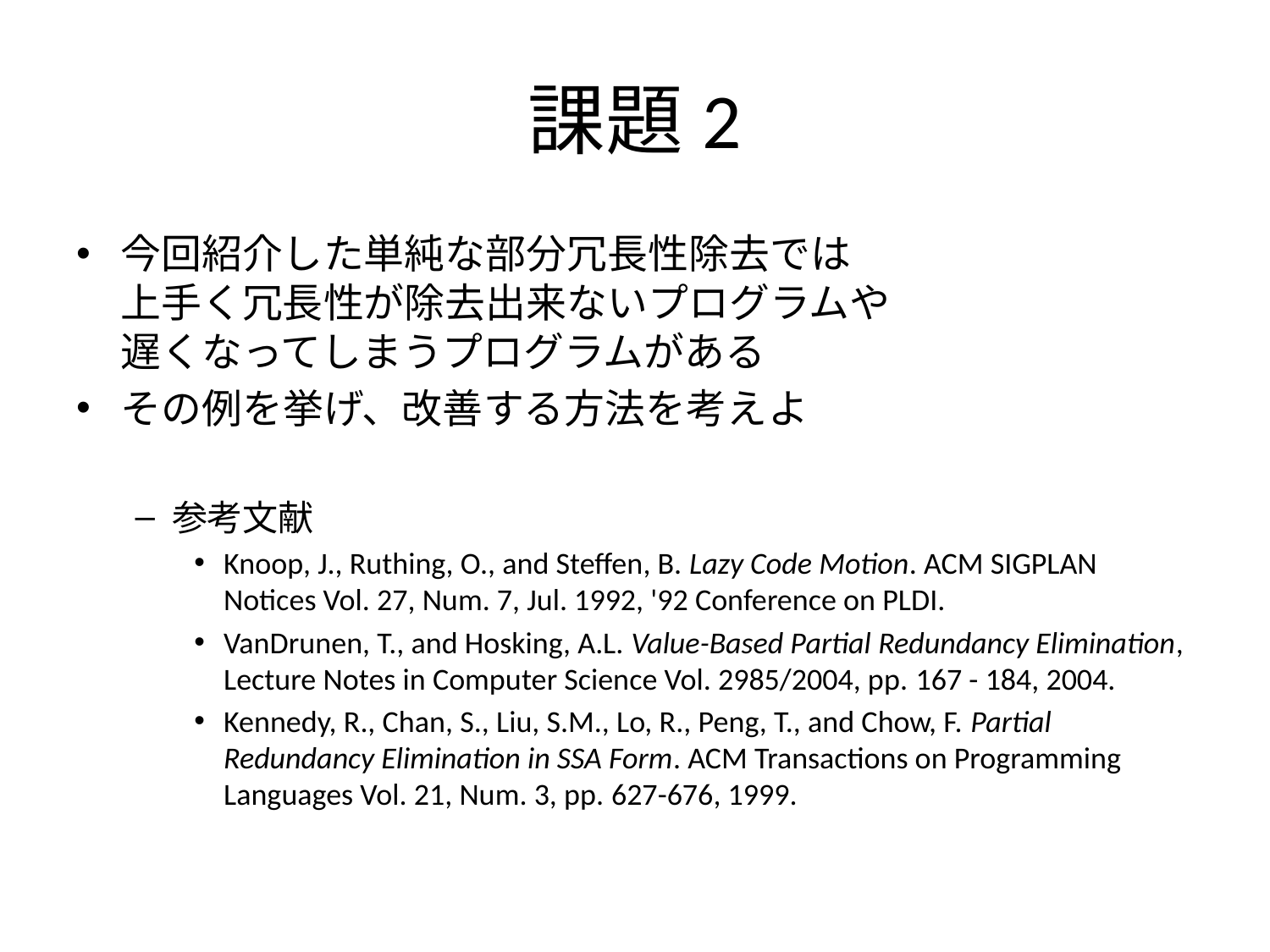

# 課題2
今回紹介した単純な部分冗長性除去では
上手く冗長性が除去出来ないプログラムや
遅くなってしまうプログラムがある
その例を挙げ、改善する方法を考えよ

参考文献
Knoop, J., Ruthing, O., and Steffen, B. Lazy Code Motion. ACM SIGPLAN Notices Vol. 27, Num. 7, Jul. 1992, '92 Conference on PLDI.
VanDrunen, T., and Hosking, A.L. Value-Based Partial Redundancy Elimination, Lecture Notes in Computer Science Vol. 2985/2004, pp. 167 - 184, 2004.
Kennedy, R., Chan, S., Liu, S.M., Lo, R., Peng, T., and Chow, F. Partial Redundancy Elimination in SSA Form. ACM Transactions on Programming Languages Vol. 21, Num. 3, pp. 627-676, 1999.